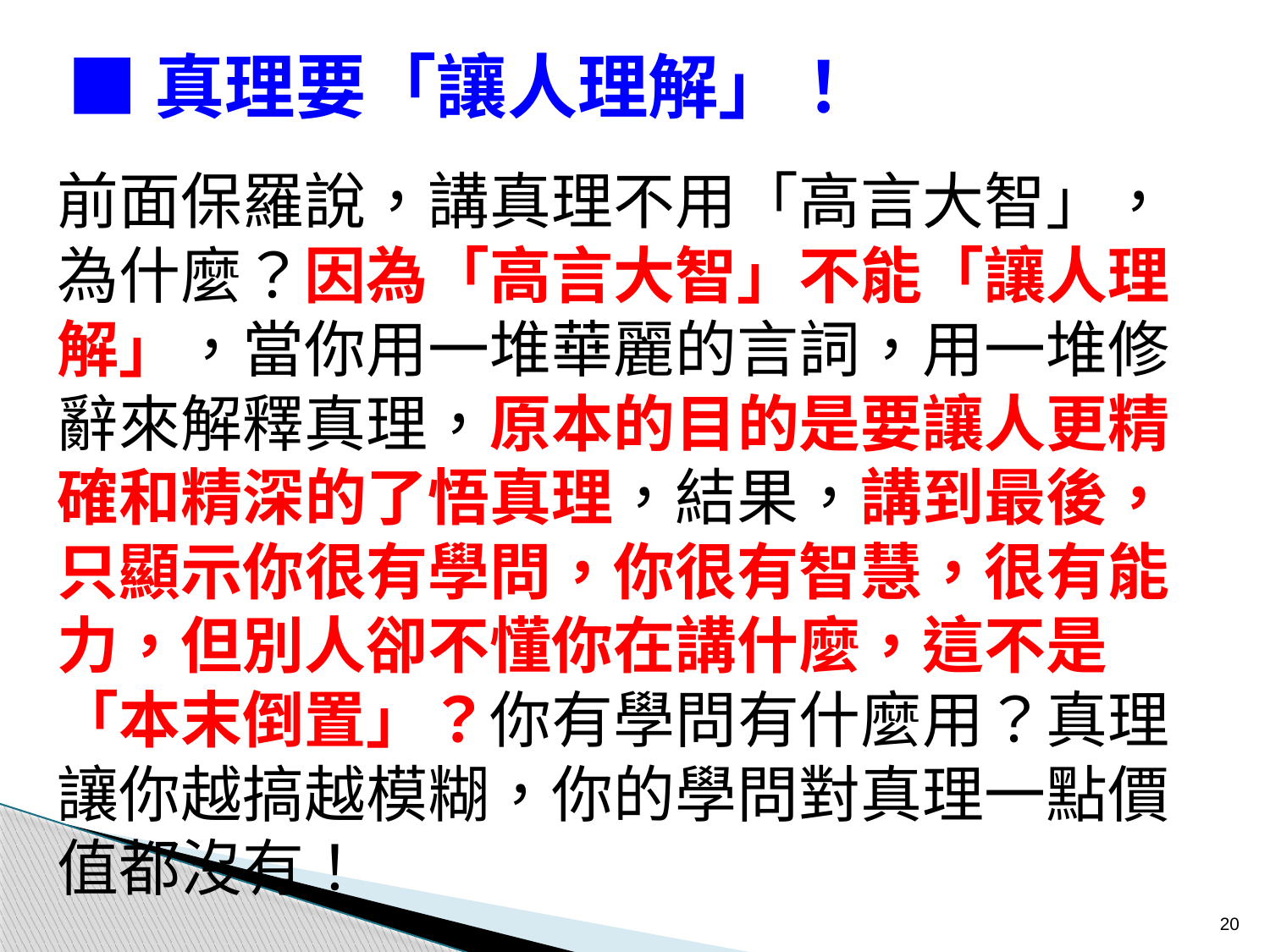

■真理要「讓人理解」！
前面保羅說，講真理不用「高言大智」，為什麼？因為「高言大智」不能「讓人理解」，當你用一堆華麗的言詞，用一堆修辭來解釋真理，原本的目的是要讓人更精確和精深的了悟真理，結果，講到最後，只顯示你很有學問，你很有智慧，很有能力，但別人卻不懂你在講什麼，這不是「本末倒置」？你有學問有什麼用？真理讓你越搞越模糊，你的學問對真理一點價值都沒有！
20